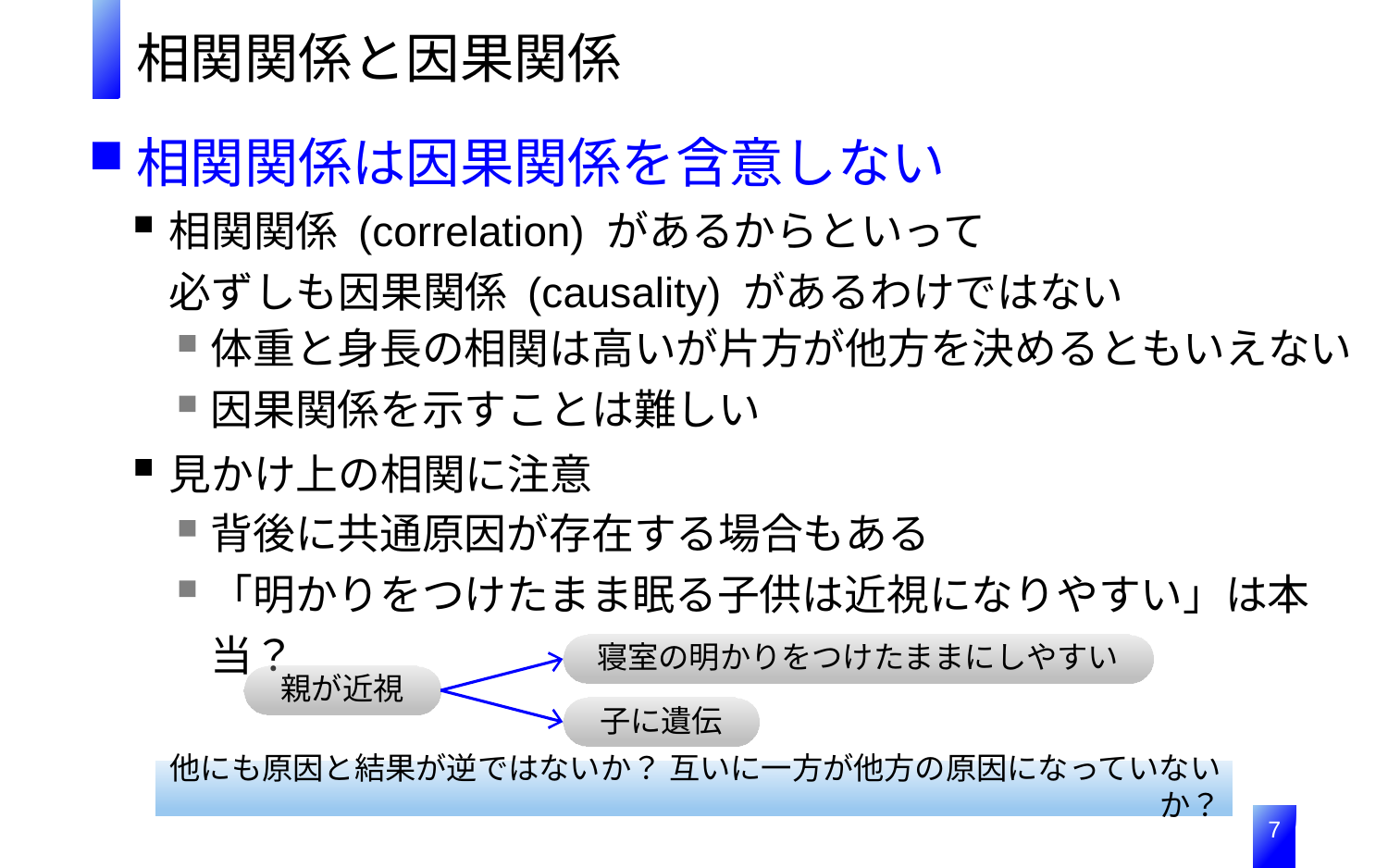

相関関係と因果関係
相関関係は因果関係を含意しない

相関関係 (correlation) があるからといって
必ずしも因果関係 (causality) があるわけではない

体重と身長の相関は高いが片方が他方を決めるともいえない
因果関係を示すことは難しい

見かけ上の相関に注意

背後に共通原因が存在する場合もある
「明かりをつけたまま眠る子供は近視になりやすい」は本当？

寝室の明かりをつけたままにしやすい

親が近視

子に遺伝

他にも原因と結果が逆ではないか？ 互いに一方が他方の原因になっていないか？